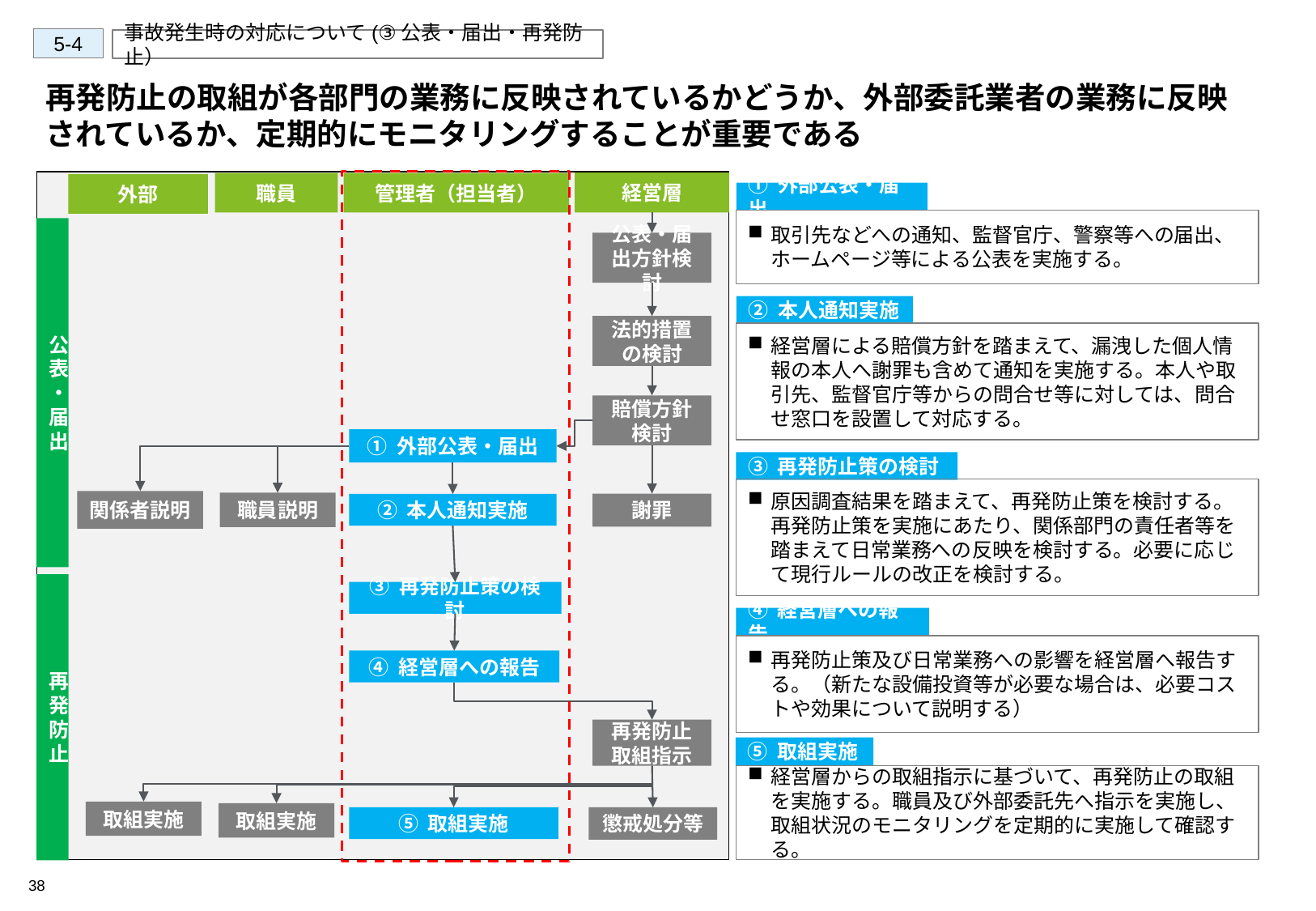

5-4
事故発生時の対応について(③公表・届出・再発防止）
再発防止の取組が各部門の業務に反映されているかどうか、外部委託業者の業務に反映されているか、定期的にモニタリングすることが重要である

経営層
職員
管理者（担当者）
外部
① 外部公表・届出
取引先などへの通知、監督官庁、警察等への届出、ホームページ等による公表を実施する。
公表・届出
公表・届出方針検討
② 本人通知実施
法的措置の検討
経営層による賠償方針を踏まえて、漏洩した個人情報の本人へ謝罪も含めて通知を実施する。本人や取引先、監督官庁等からの問合せ等に対しては、問合せ窓口を設置して対応する。
賠償方針検討
① 外部公表・届出
③ 再発防止策の検討
原因調査結果を踏まえて、再発防止策を検討する。再発防止策を実施にあたり、関係部門の責任者等を踏まえて日常業務への反映を検討する。必要に応じて現行ルールの改正を検討する。
関係者説明
職員説明
謝罪
② 本人通知実施
再発防止
③ 再発防止策の検討
④ 経営層への報告
再発防止策及び日常業務への影響を経営層へ報告する。（新たな設備投資等が必要な場合は、必要コストや効果について説明する）
④ 経営層への報告
再発防止取組指示
⑤ 取組実施
経営層からの取組指示に基づいて、再発防止の取組を実施する。職員及び外部委託先へ指示を実施し、取組状況のモニタリングを定期的に実施して確認する。
取組実施
取組実施
⑤ 取組実施
懲戒処分等
38